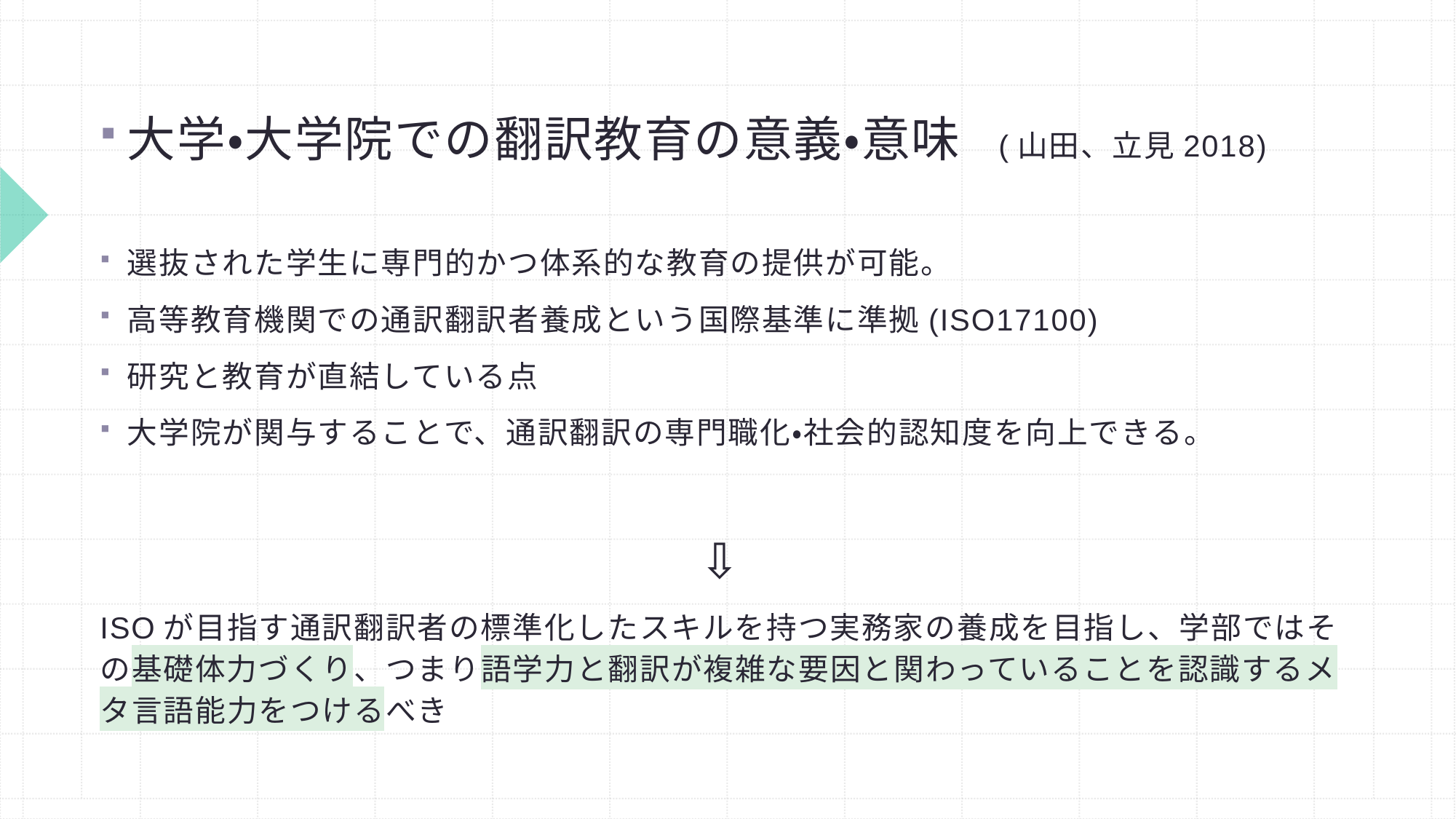

大学・大学院での翻訳教育の意義・意味  (山田、立見2018)

選抜された学生に専門的かつ体系的な教育の提供が可能。
高等教育機関での通訳翻訳者養成という国際基準に準拠(ISO17100)
研究と教育が直結している点
大学院が関与することで、通訳翻訳の専門職化・社会的認知度を向上できる。

⇩
ISOが目指す通訳翻訳者の標準化したスキルを持つ実務家の養成を目指し、学部ではその基礎体力づくり、つまり語学力と翻訳が複雑な要因と関わっていることを認識するメタ言語能力をつけるべき